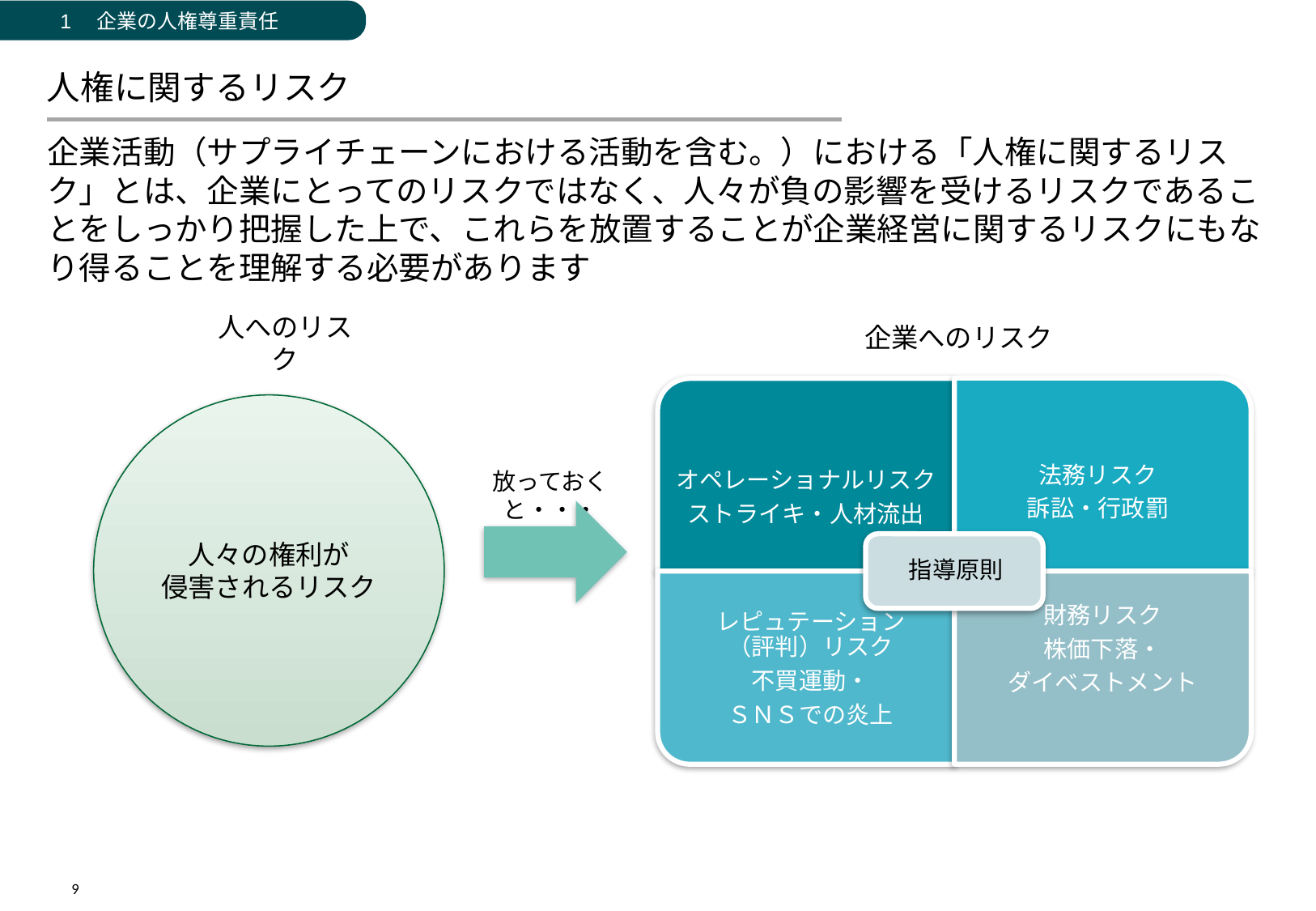

1　企業の人権尊重責任
# 人権に関するリスク
企業活動（サプライチェーンにおける活動を含む。）における「人権に関するリスク」とは、企業にとってのリスクではなく、人々が負の影響を受けるリスクであることをしっかり把握した上で、これらを放置することが企業経営に関するリスクにもなり得ることを理解する必要があります
人へのリスク
企業へのリスク

オペレーショナルリスク
ストライキ・人材流出

法務リスク
訴訟・行政罰

レピュテーション
（評判）リスク
不買運動・
ＳＮＳでの炎上

財務リスク
株価下落・
ダイベストメント
指導原則
人々の権利が
侵害されるリスク
放っておくと・・・

9